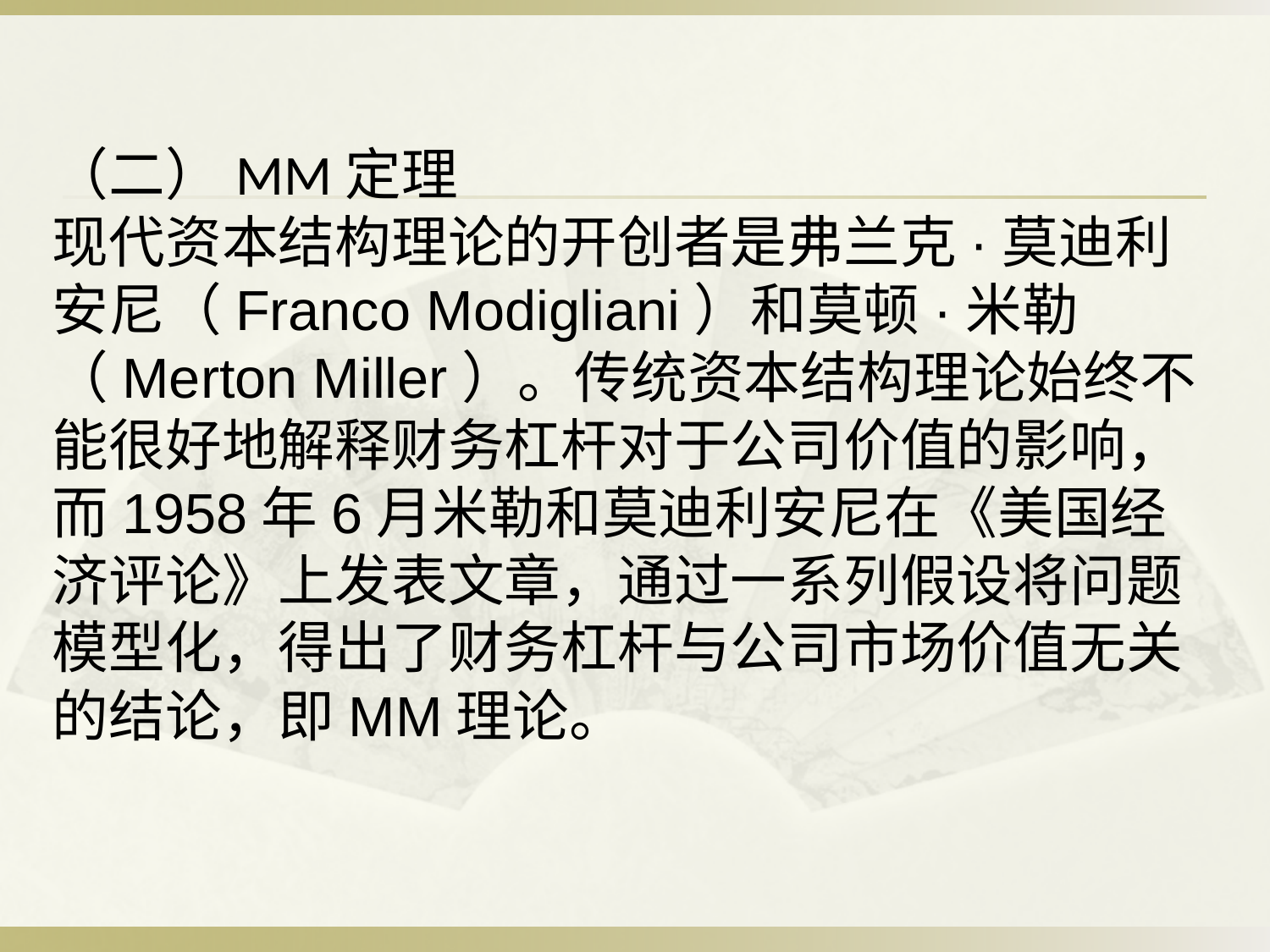

（二）MM定理
现代资本结构理论的开创者是弗兰克·莫迪利安尼（Franco Modigliani）和莫顿·米勒（Merton Miller）。传统资本结构理论始终不能很好地解释财务杠杆对于公司价值的影响，而1958年6月米勒和莫迪利安尼在《美国经济评论》上发表文章，通过一系列假设将问题模型化，得出了财务杠杆与公司市场价值无关的结论，即MM理论。